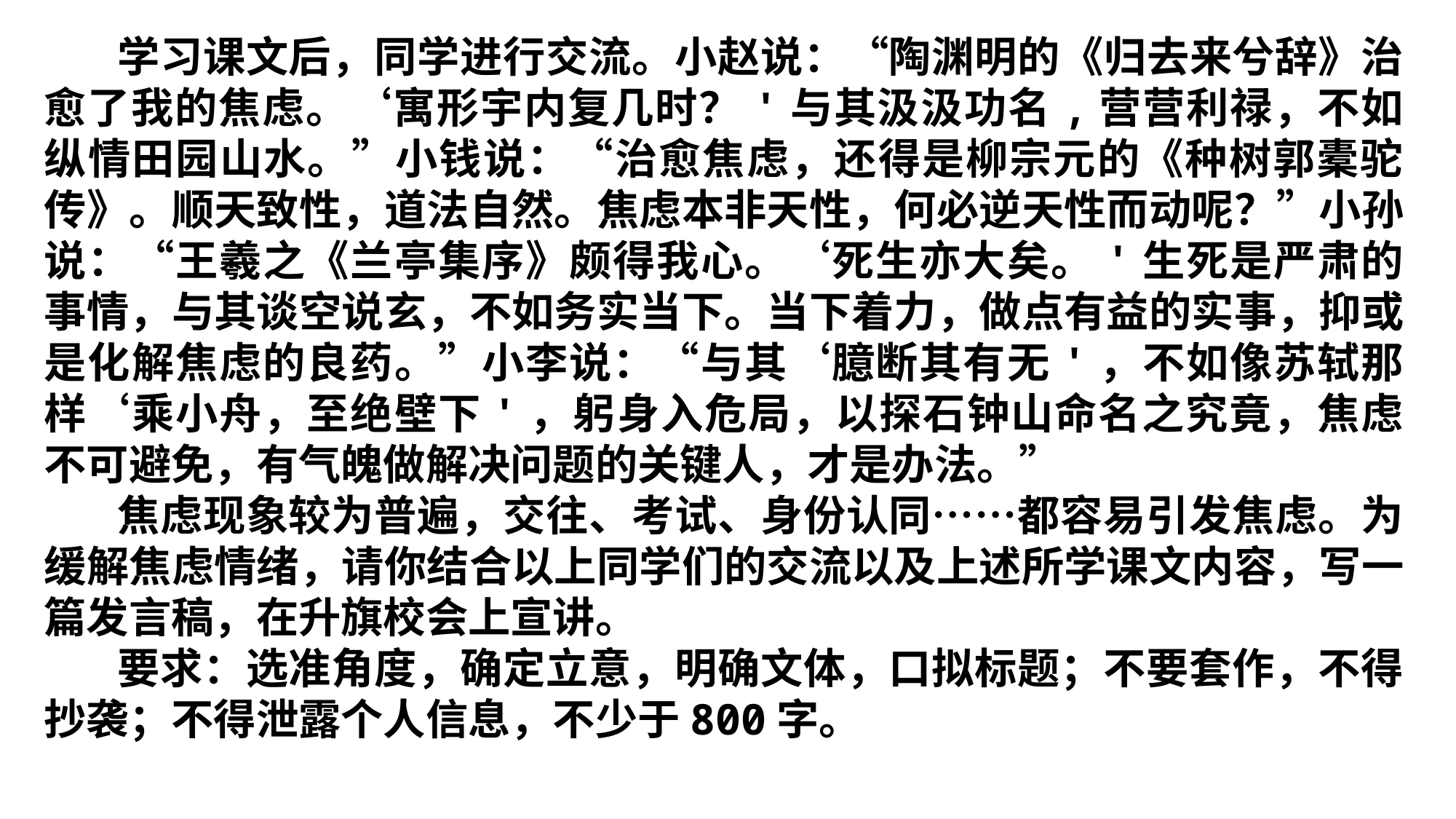

学习课文后，同学进行交流。小赵说：“陶渊明的《归去来兮辞》治愈了我的焦虑。‘寓形宇内复几时？'与其汲汲功名,营营利禄，不如纵情田园山水。”小钱说：“治愈焦虑，还得是柳宗元的《种树郭橐驼传》。顺天致性，道法自然。焦虑本非天性，何必逆天性而动呢？”小孙说：“王羲之《兰亭集序》颇得我心。‘死生亦大矣。'生死是严肃的事情，与其谈空说玄，不如务实当下。当下着力，做点有益的实事，抑或是化解焦虑的良药。”小李说：“与其‘臆断其有无'，不如像苏轼那样‘乘小舟，至绝壁下'，躬身入危局，以探石钟山命名之究竟，焦虑不可避免，有气魄做解决问题的关键人，才是办法。”
   焦虑现象较为普遍，交往、考试、身份认同……都容易引发焦虑。为缓解焦虑情绪，请你结合以上同学们的交流以及上述所学课文内容，写一篇发言稿，在升旗校会上宣讲。
   要求：选准角度，确定立意，明确文体，口拟标题；不要套作，不得抄袭；不得泄露个人信息，不少于800字。